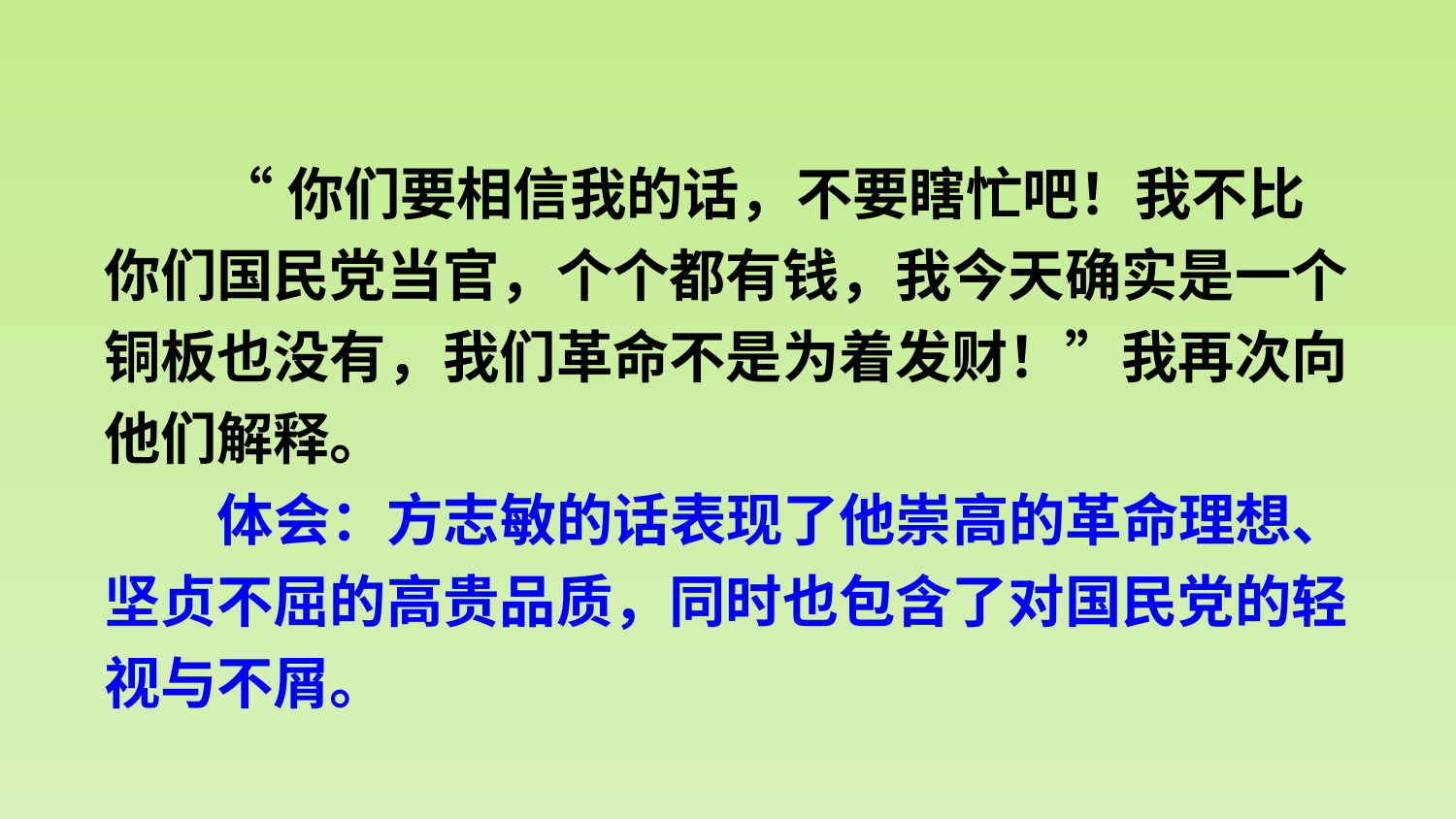

“你们要相信我的话，不要瞎忙吧！我不比你们国民党当官，个个都有钱，我今天确实是一个铜板也没有，我们革命不是为着发财！”我再次向他们解释。
体会：方志敏的话表现了他崇高的革命理想、坚贞不屈的高贵品质，同时也包含了对国民党的轻视与不屑。